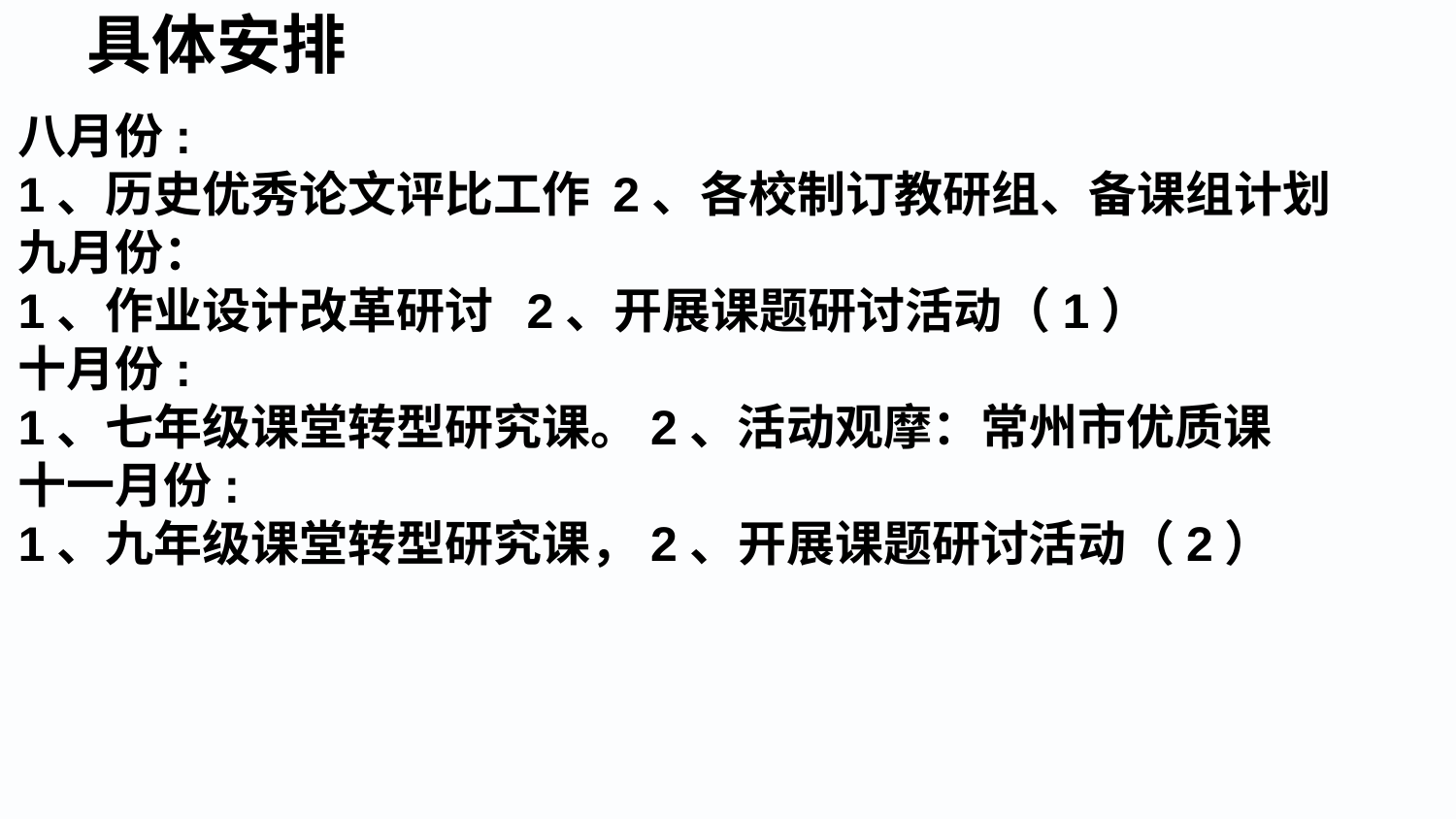

具体安排
八月份:
1、历史优秀论文评比工作 2、各校制订教研组、备课组计划
九月份：
1、作业设计改革研讨  2、开展课题研讨活动（1）
十月份:
1、七年级课堂转型研究课。2、活动观摩：常州市优质课
十一月份:
1、九年级课堂转型研究课，2、开展课题研讨活动（2）